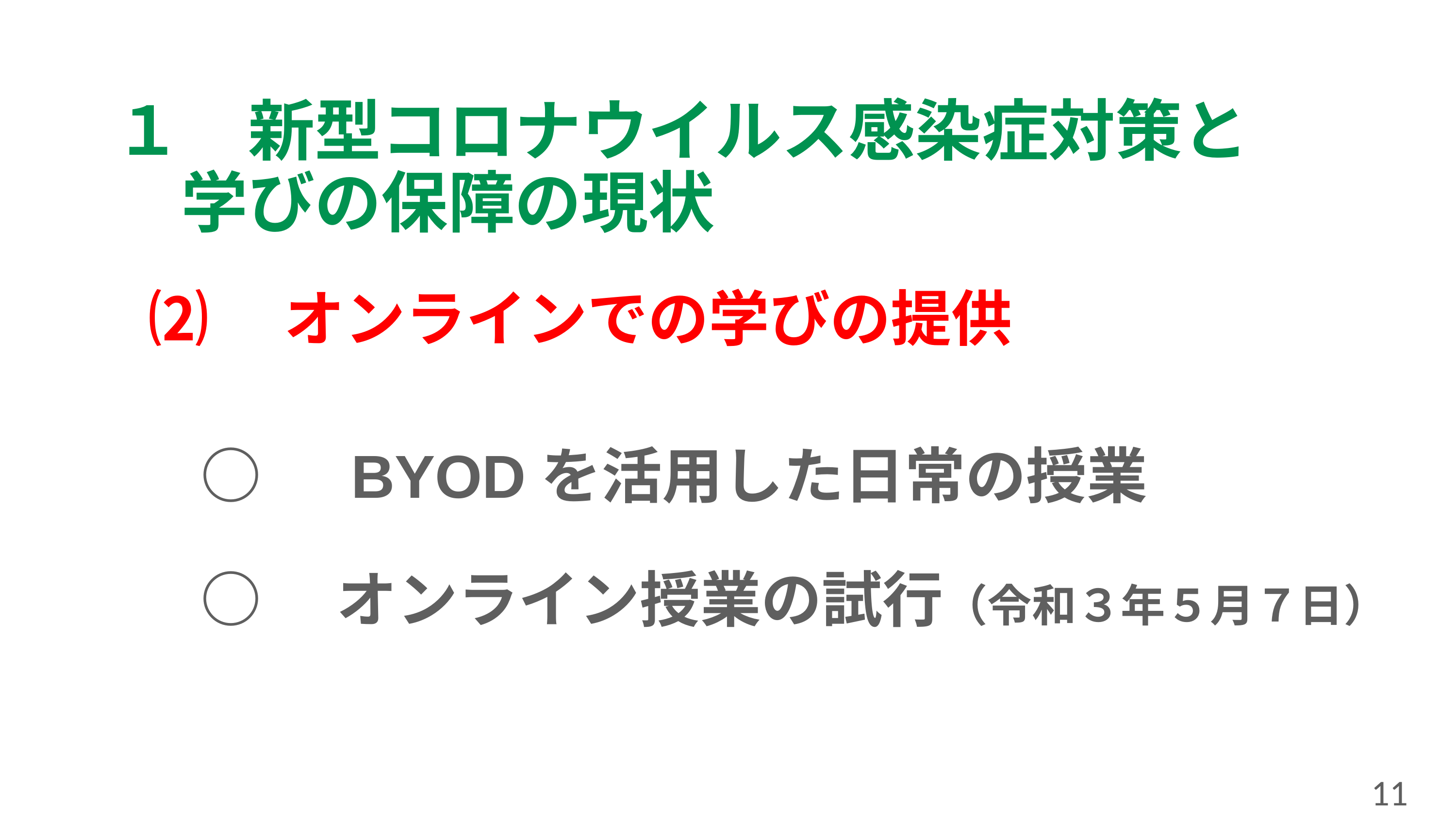

１　新型コロナウイルス感染症対策と
　学びの保障の現状

⑵　オンラインでの学びの提供
○　BYODを活用した日常の授業
○　オンライン授業の試行（令和３年５月７日）

11